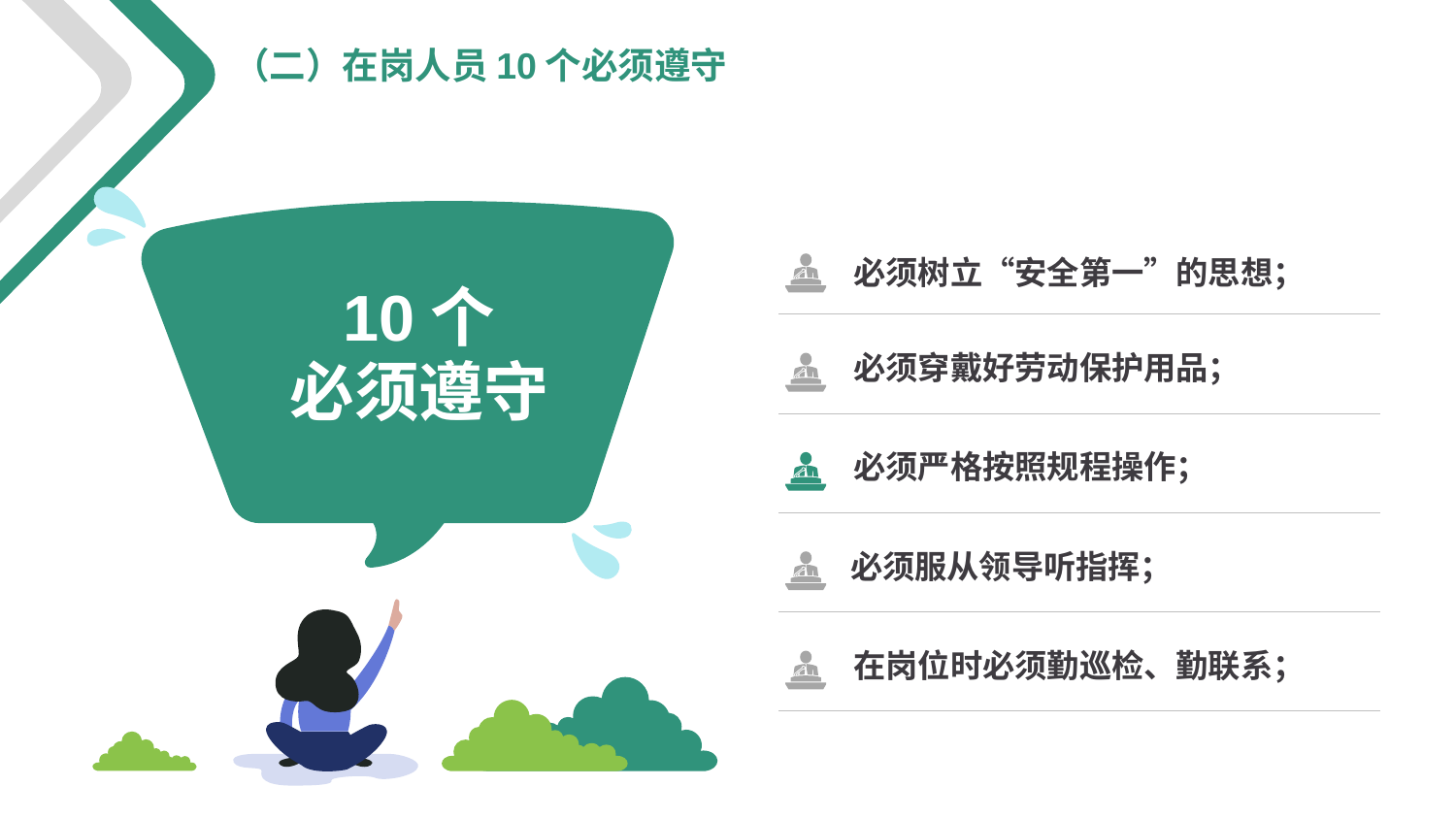

（二）在岗人员10个必须遵守

必须树立“安全第一”的思想；
10个
必须遵守
必须穿戴好劳动保护用品；

必须严格按照规程操作；

必须服从领导听指挥；

在岗位时必须勤巡检、勤联系；